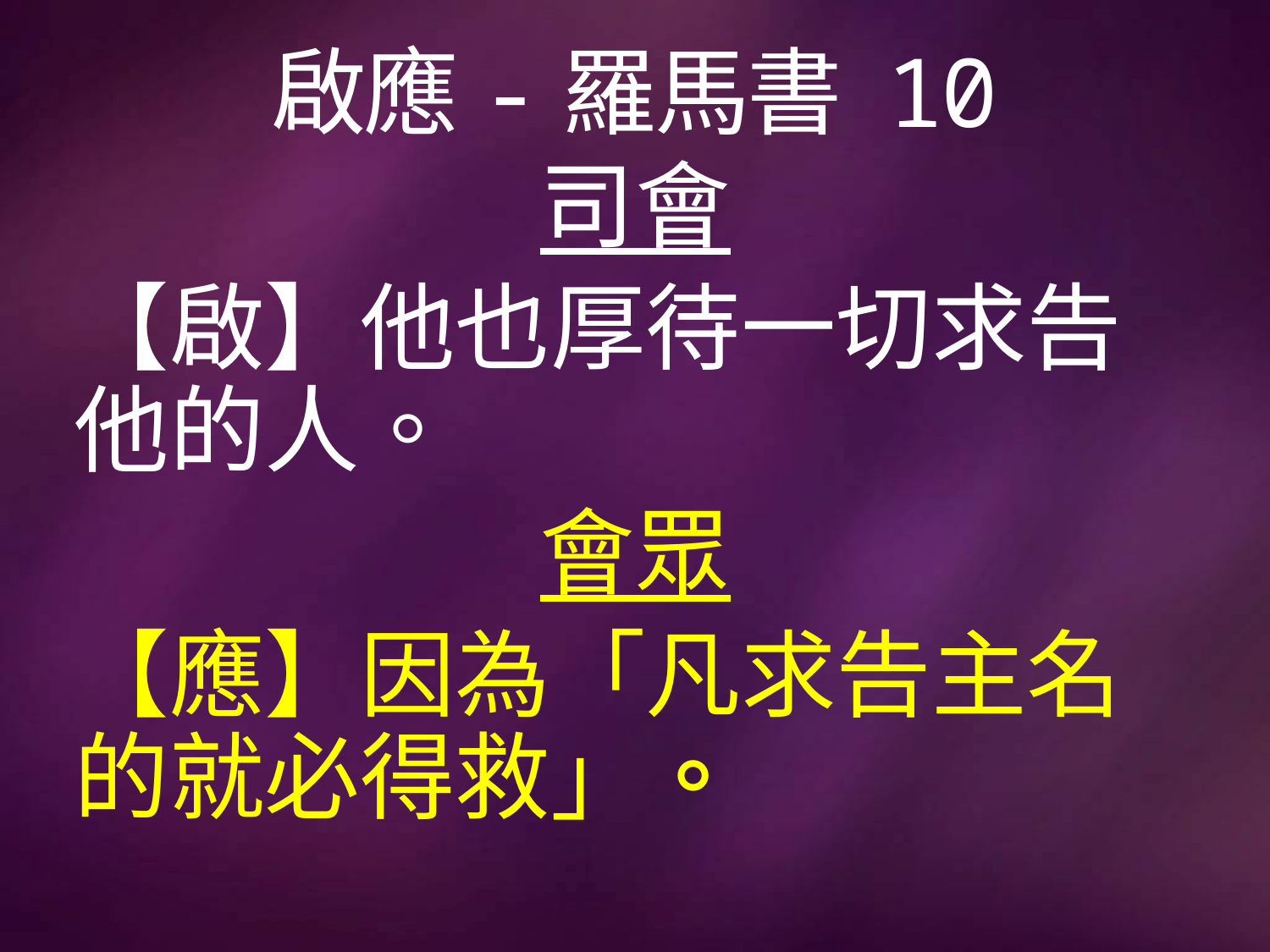

# 啟應-羅馬書 10
司會
【啟】他也厚待一切求告他的人。
會眾
【應】因為「凡求告主名的就必得救」。